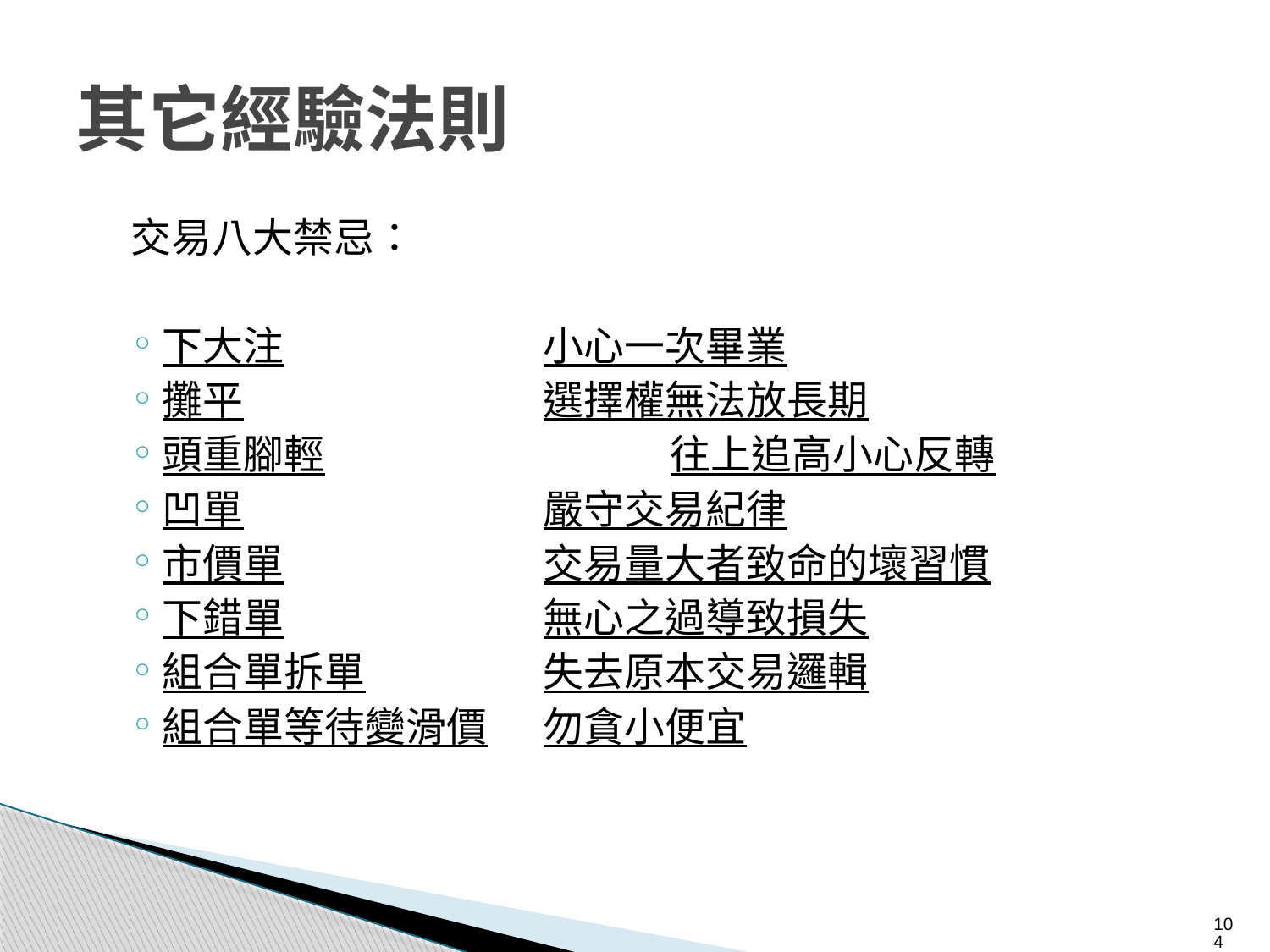

# 其它經驗法則
交易八大禁忌：

下大注			小心一次畢業
攤平			選擇權無法放長期
頭重腳輕			往上追高小心反轉
凹單			嚴守交易紀律
市價單			交易量大者致命的壞習慣
下錯單			無心之過導致損失
組合單拆單		失去原本交易邏輯
組合單等待變滑價	勿貪小便宜
104